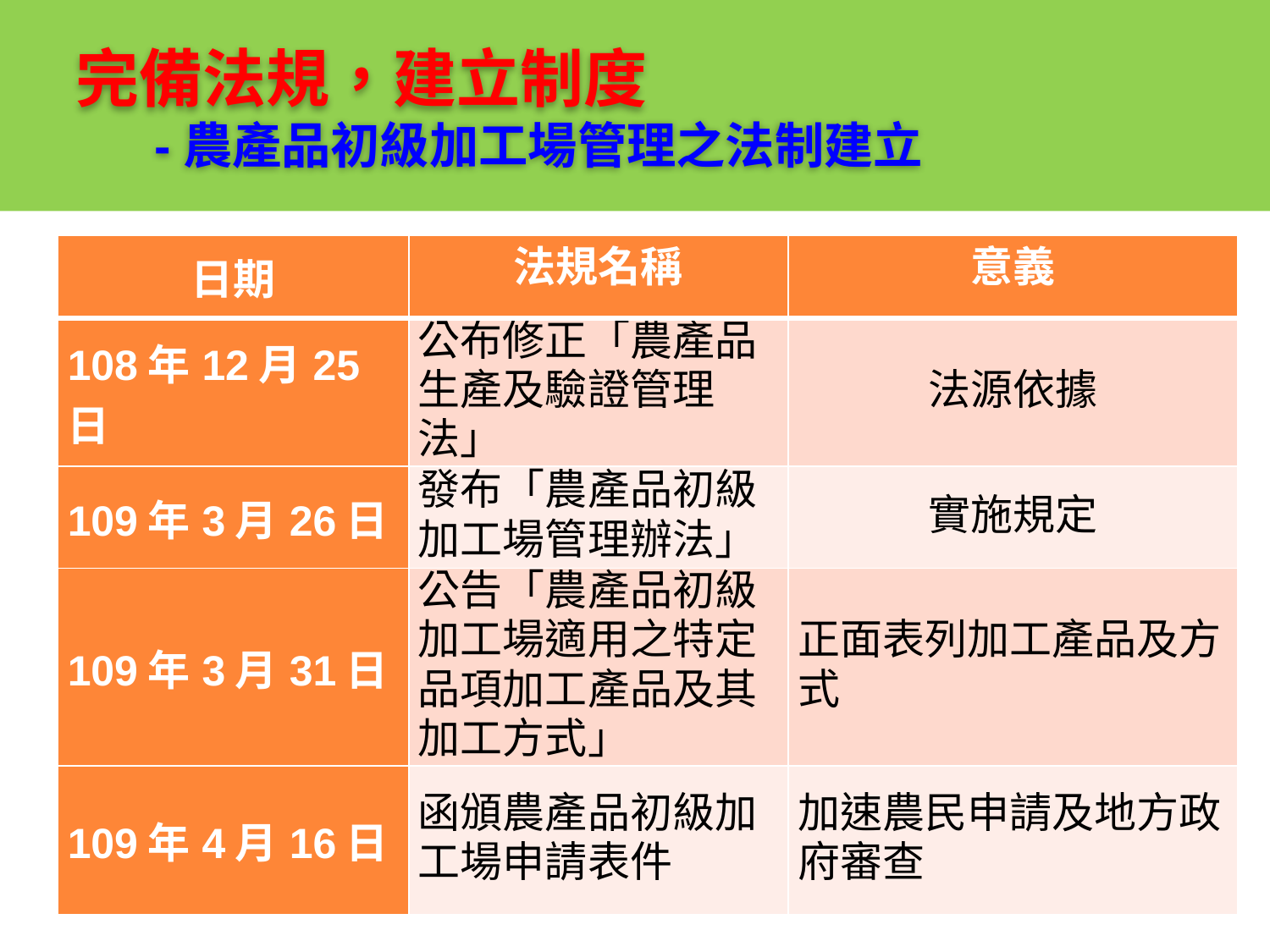

# 完備法規，建立制度 -農產品初級加工場管理之法制建立
| 日期 | 法規名稱 | 意義 |
| --- | --- | --- |
| 108年12月25日 | 公布修正「農產品生產及驗證管理法」 | 法源依據 |
| 109年3月26日 | 發布「農產品初級加工場管理辦法」 | 實施規定 |
| 109年3月31日 | 公告「農產品初級加工場適用之特定品項加工產品及其加工方式」 | 正面表列加工產品及方式 |
| 109年4月16日 | 函頒農產品初級加工場申請表件 | 加速農民申請及地方政府審查 |
2